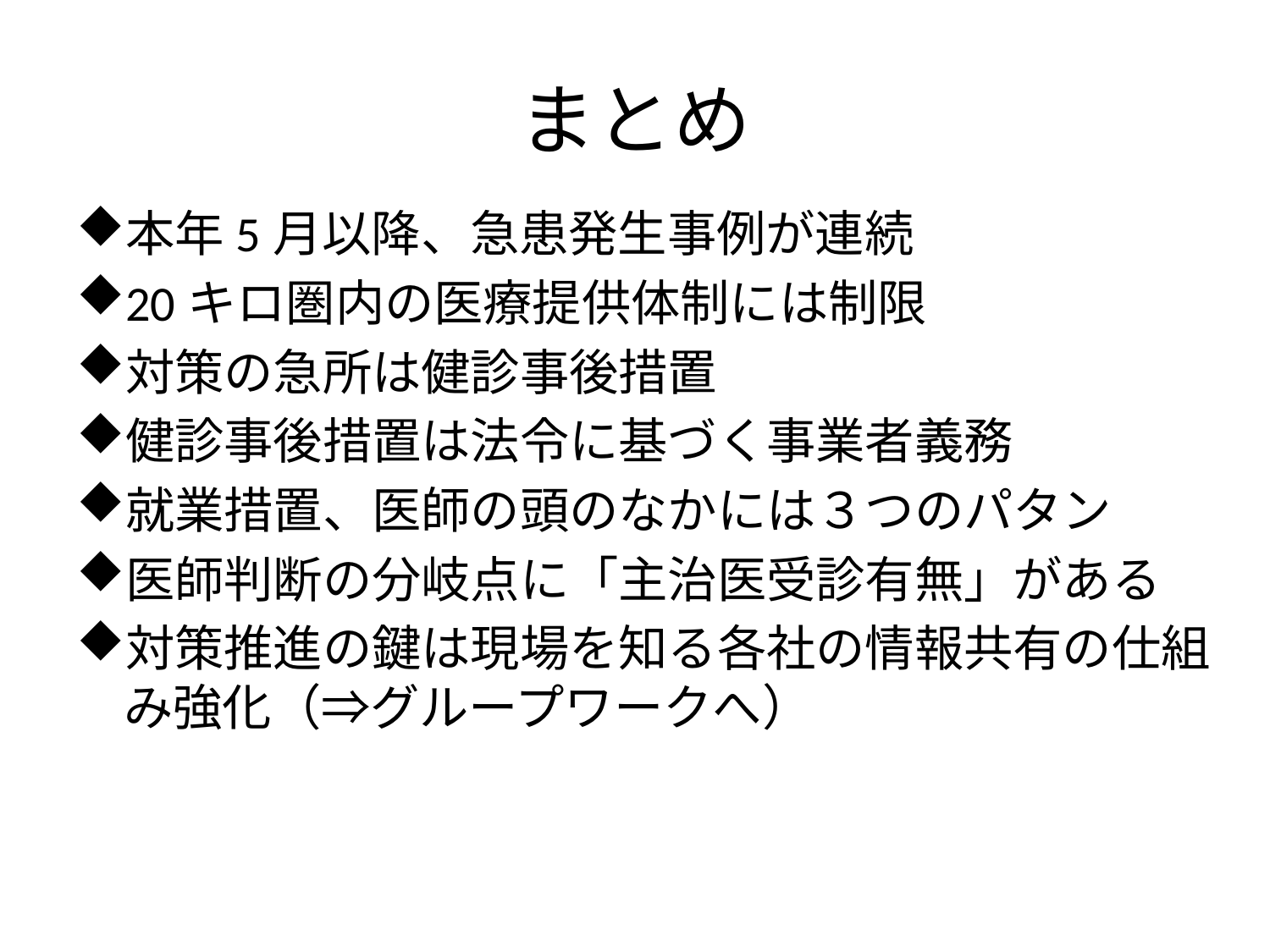

# まとめ
本年5月以降、急患発生事例が連続
20キロ圏内の医療提供体制には制限
対策の急所は健診事後措置
健診事後措置は法令に基づく事業者義務
就業措置、医師の頭のなかには３つのパタン
医師判断の分岐点に「主治医受診有無」がある
対策推進の鍵は現場を知る各社の情報共有の仕組み強化（⇒グループワークへ）